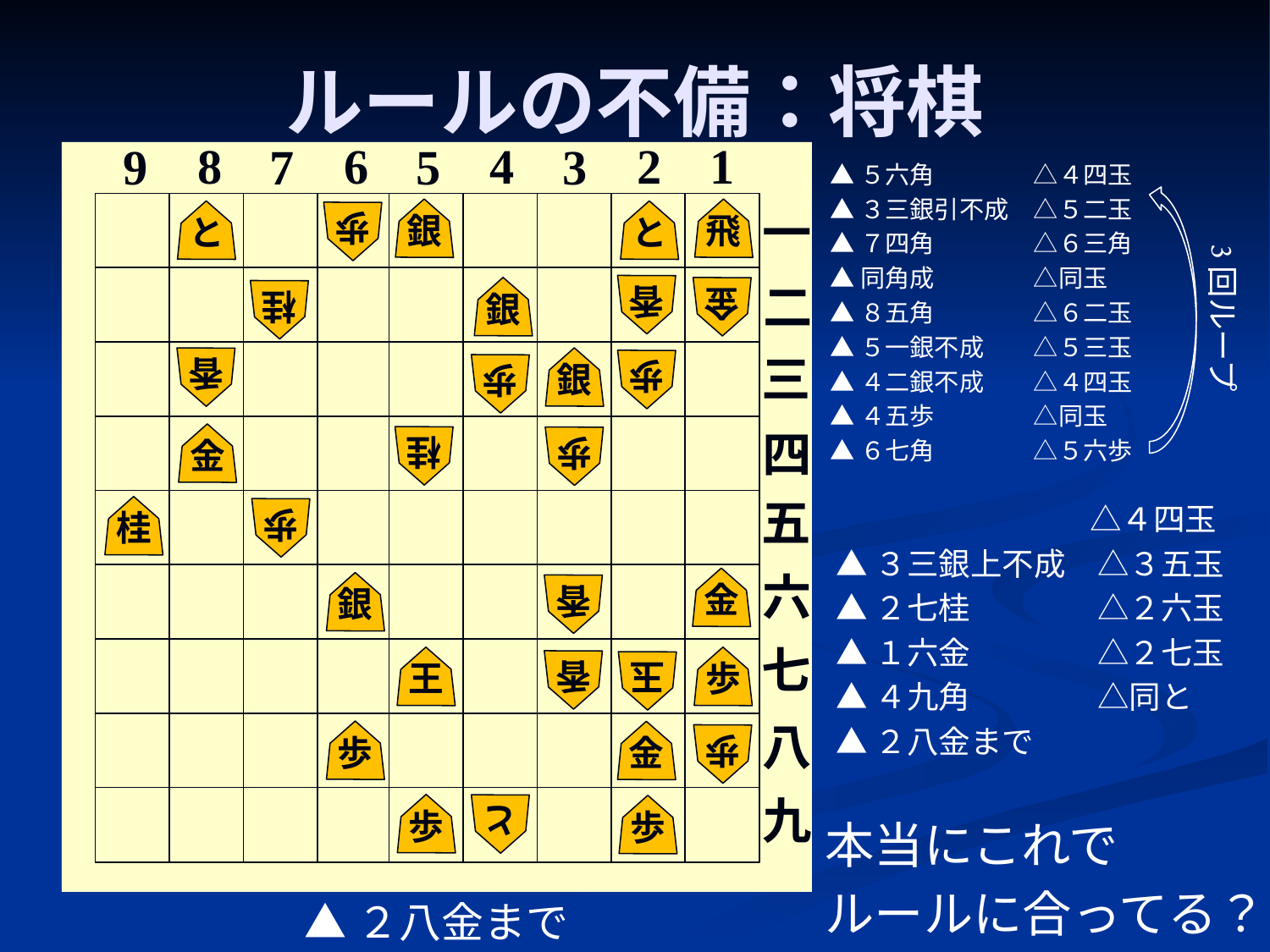

# ルールの不備：将棋
6
2
1
8
4
7
3
9
5

一

二
三

四
五

六

七

八

九

▲５六角　　　　△４四玉
▲３三銀引不成　△５二玉
▲７四角　　　　△６三角
▲同角成　　　　△同玉
▲８五角　　　　△６二玉
▲５一銀不成　　△５三玉
▲４二銀不成　　△４四玉
▲４五歩　　　　△同玉
▲６七角　　　　△５六歩

3回ループ
銀
飛
と
と
歩
香
金
銀
桂
香
銀
歩
歩
金
桂
歩
　　　　　　　　△４四玉
▲３三銀上不成　△３五玉
▲２七桂　　　　△２六玉
▲１六金　　　　△２七玉
▲４九角　　　　△同と
▲２八金まで
桂
歩
金
銀
香
王
歩
香
玉
歩
金
歩
歩
と
歩
本当にこれで
ルールに合ってる？
▲２八金まで